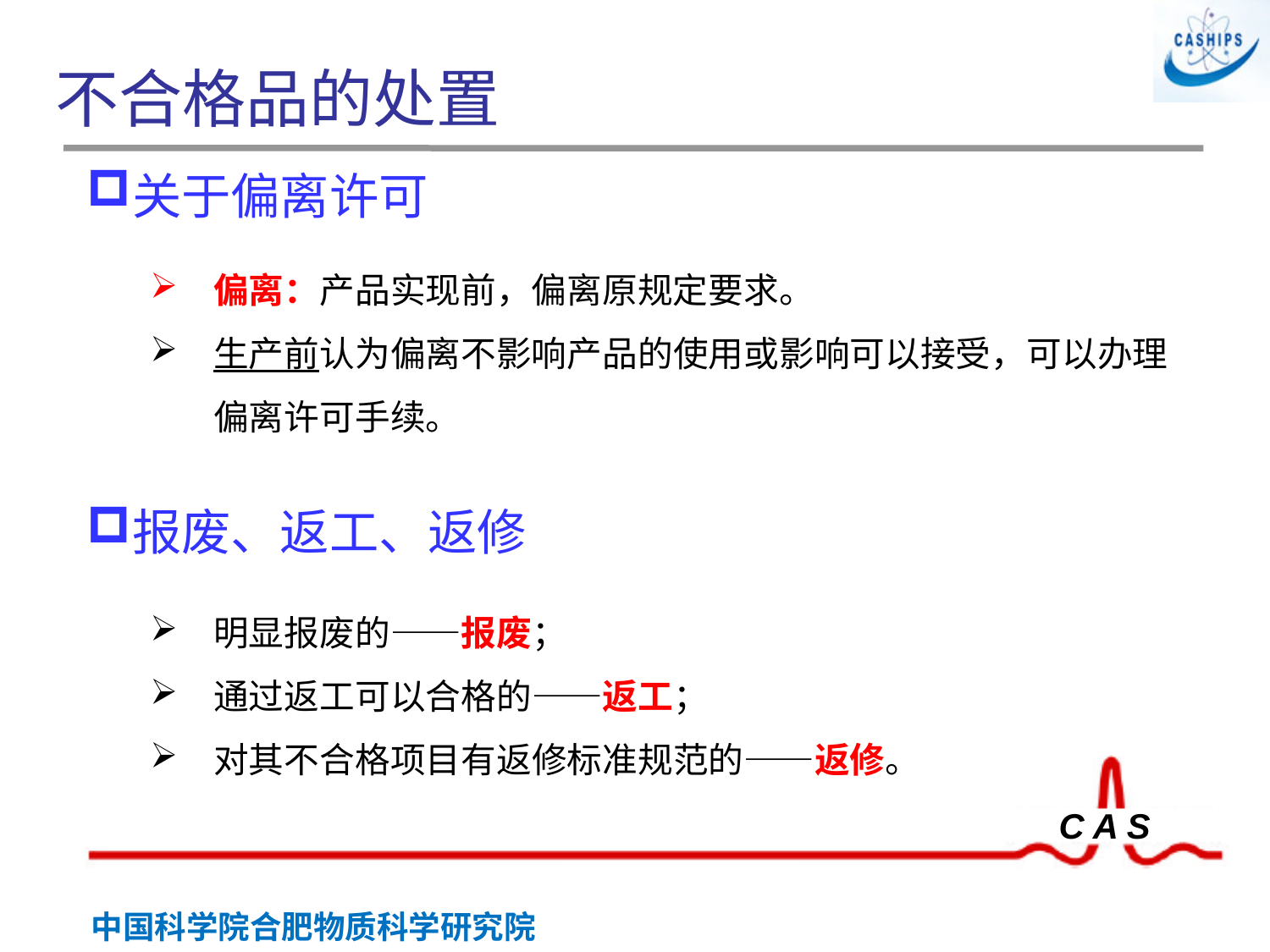

# 不合格品的处置
关于偏离许可

偏离：产品实现前，偏离原规定要求。
生产前认为偏离不影响产品的使用或影响可以接受，可以办理偏离许可手续。

报废、返工、返修

明显报废的——报废；
通过返工可以合格的——返工；
对其不合格项目有返修标准规范的——返修。
  胶印章
钢印章
封印章